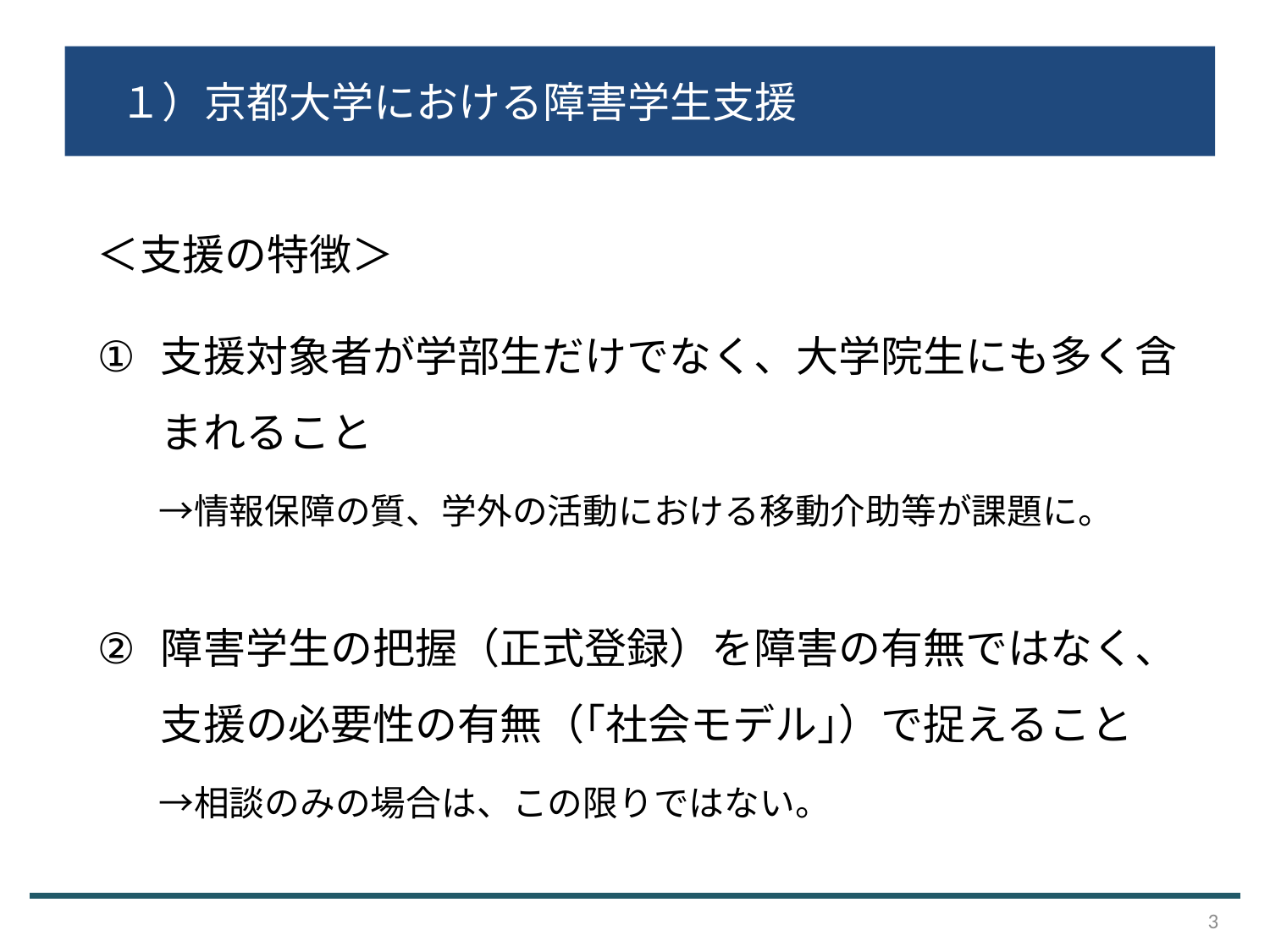

１）京都大学における障害学生支援
＜支援の特徴＞

支援対象者が学部生だけでなく、大学院生にも多く含まれること
　  →情報保障の質、学外の活動における移動介助等が課題に。

障害学生の把握（正式登録）を障害の有無ではなく、支援の必要性の有無（｢社会モデル｣）で捉えること
　  →相談のみの場合は、この限りではない。

3